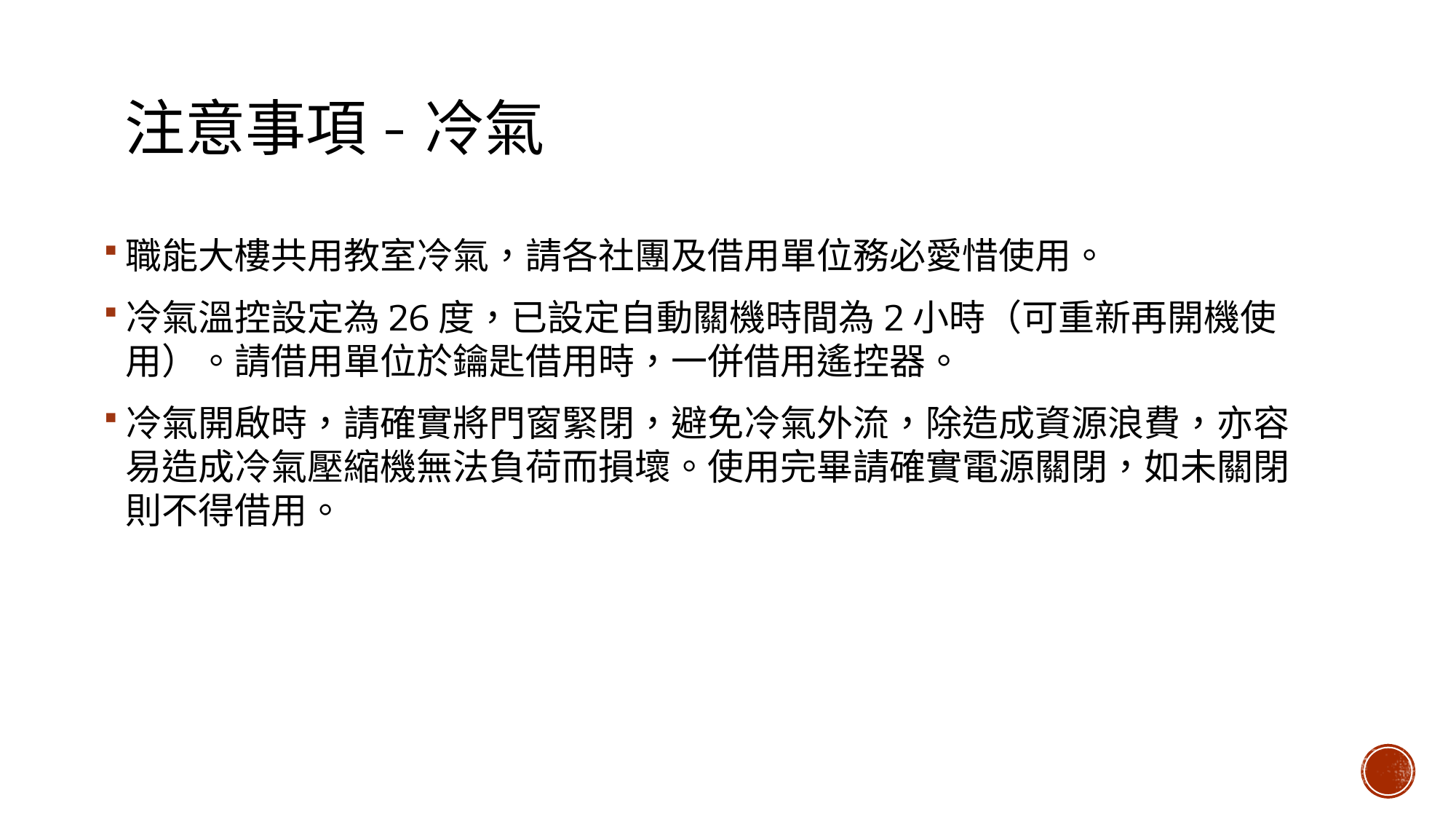

# 注意事項-冷氣
職能大樓共用教室冷氣，請各社團及借用單位務必愛惜使用。
冷氣溫控設定為26度，已設定自動關機時間為2小時（可重新再開機使用）。請借用單位於鑰匙借用時，一併借用遙控器。
冷氣開啟時，請確實將門窗緊閉，避免冷氣外流，除造成資源浪費，亦容易造成冷氣壓縮機無法負荷而損壞。使用完畢請確實電源關閉，如未關閉則不得借用。